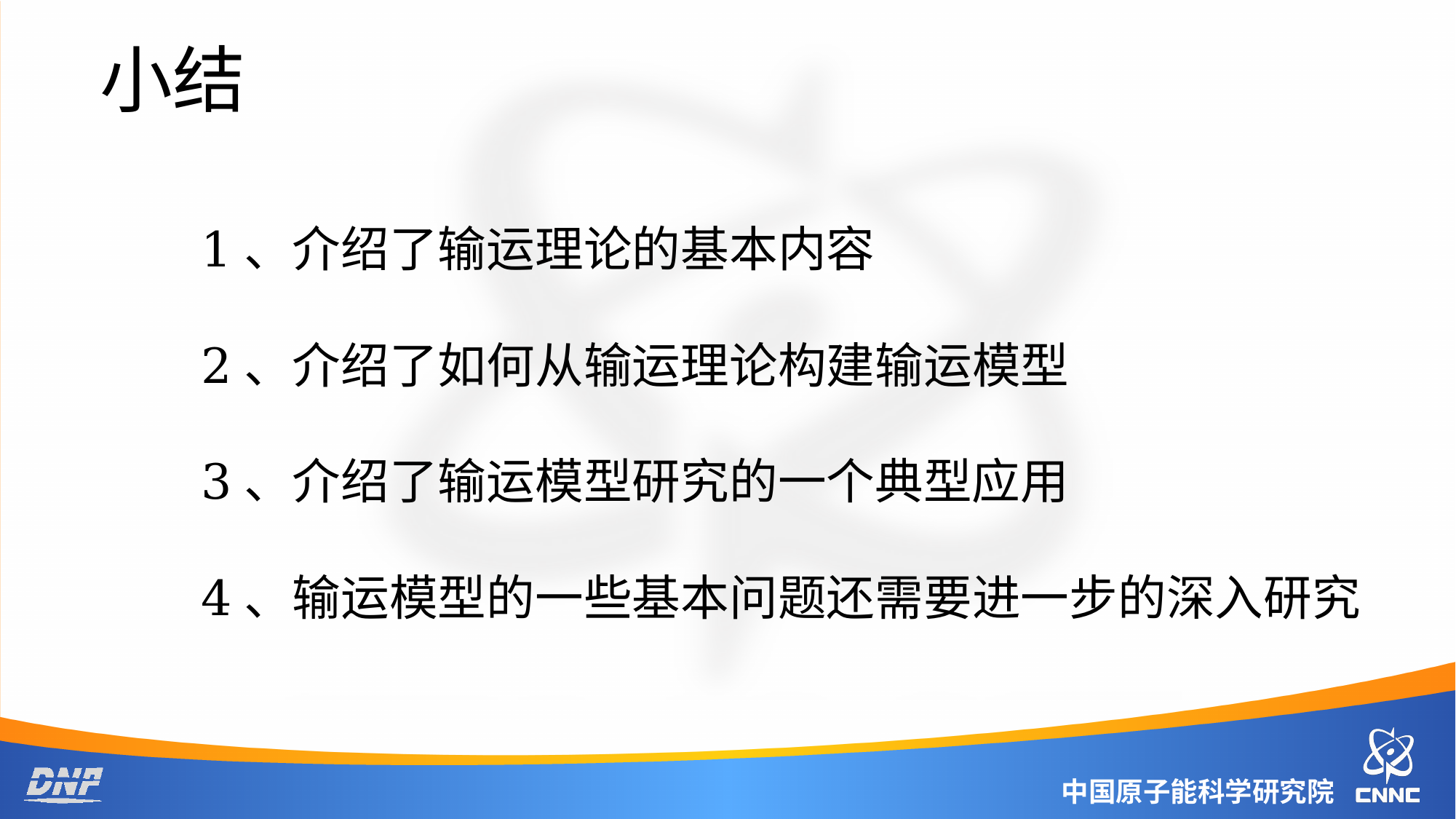

小结
1、介绍了输运理论的基本内容

2、介绍了如何从输运理论构建输运模型

3、介绍了输运模型研究的一个典型应用

4、输运模型的一些基本问题还需要进一步的深入研究